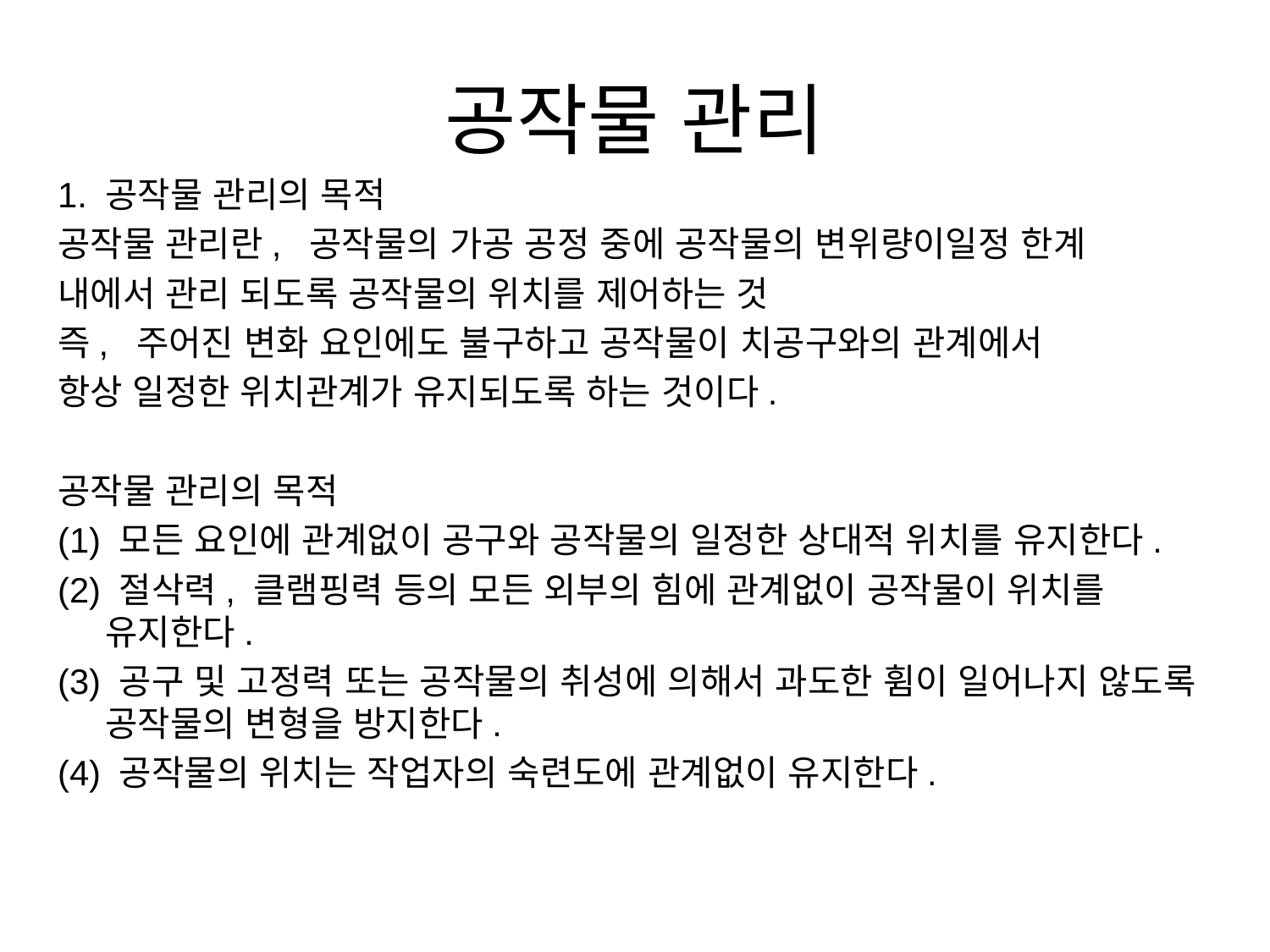

# 공작물 관리
1. 공작물 관리의 목적
공작물 관리란,  공작물의 가공 공정 중에 공작물의 변위량이일정 한계
내에서 관리 되도록 공작물의 위치를 제어하는 것
즉,  주어진 변화 요인에도 불구하고 공작물이 치공구와의 관계에서
항상 일정한 위치관계가 유지되도록 하는 것이다.

공작물 관리의 목적
(1) 모든 요인에 관계없이 공구와 공작물의 일정한 상대적 위치를 유지한다.
(2) 절삭력, 클램핑력 등의 모든 외부의 힘에 관계없이 공작물이 위치를 유지한다.
(3) 공구 및 고정력 또는 공작물의 취성에 의해서 과도한 휨이 일어나지 않도록 공작물의 변형을 방지한다.
(4) 공작물의 위치는 작업자의 숙련도에 관계없이 유지한다.